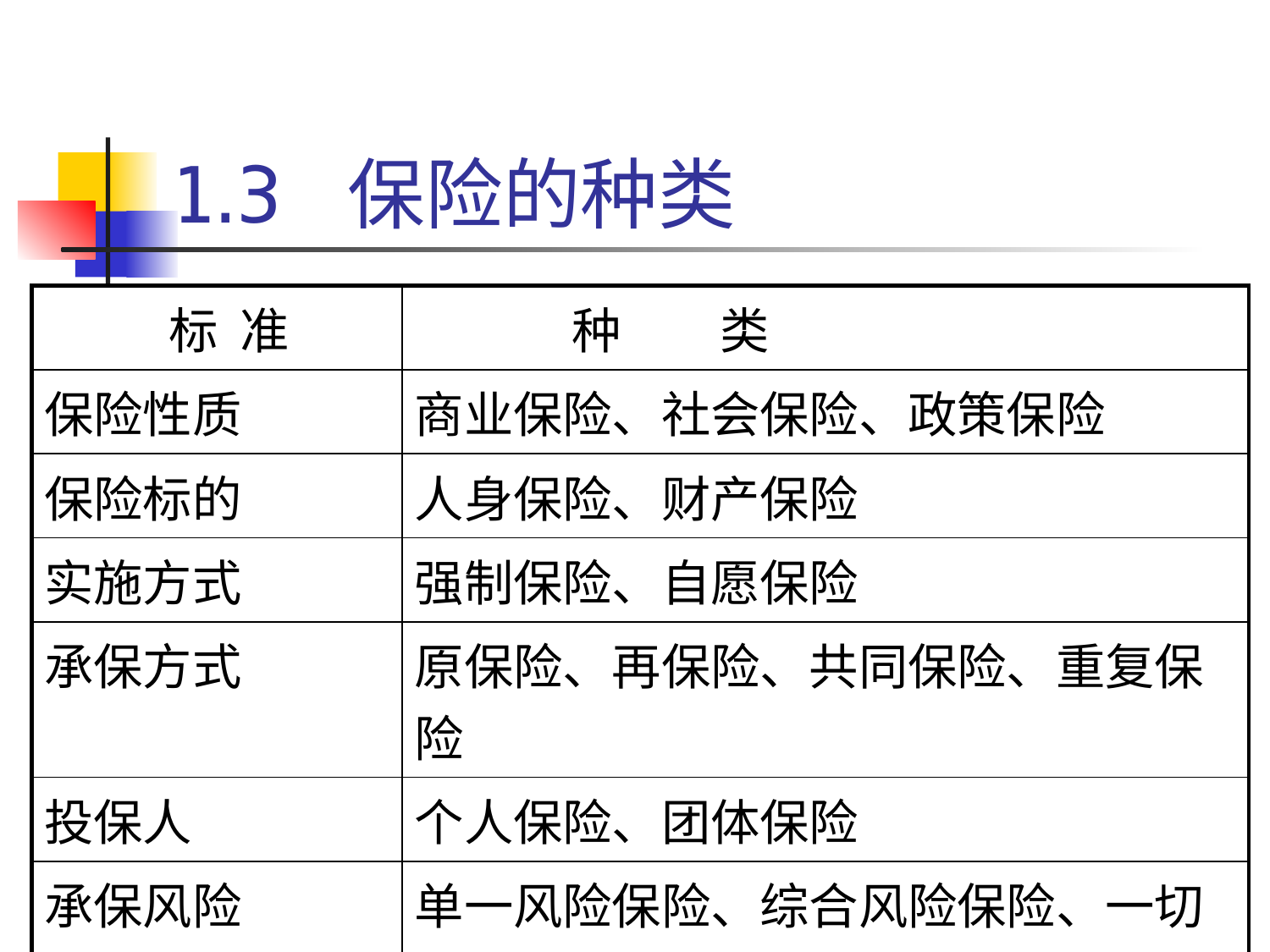

# 1.3  保险的种类

| 标 准 | 种 类 |
| --- | --- |
| 保险性质 | 商业保险、社会保险、政策保险 |
| 保险标的 | 人身保险、财产保险 |
| 实施方式 | 强制保险、自愿保险 |
| 承保方式 | 原保险、再保险、共同保险、重复保险 |
| 投保人 | 个人保险、团体保险 |
| 承保风险 | 单一风险保险、综合风险保险、一切险 |